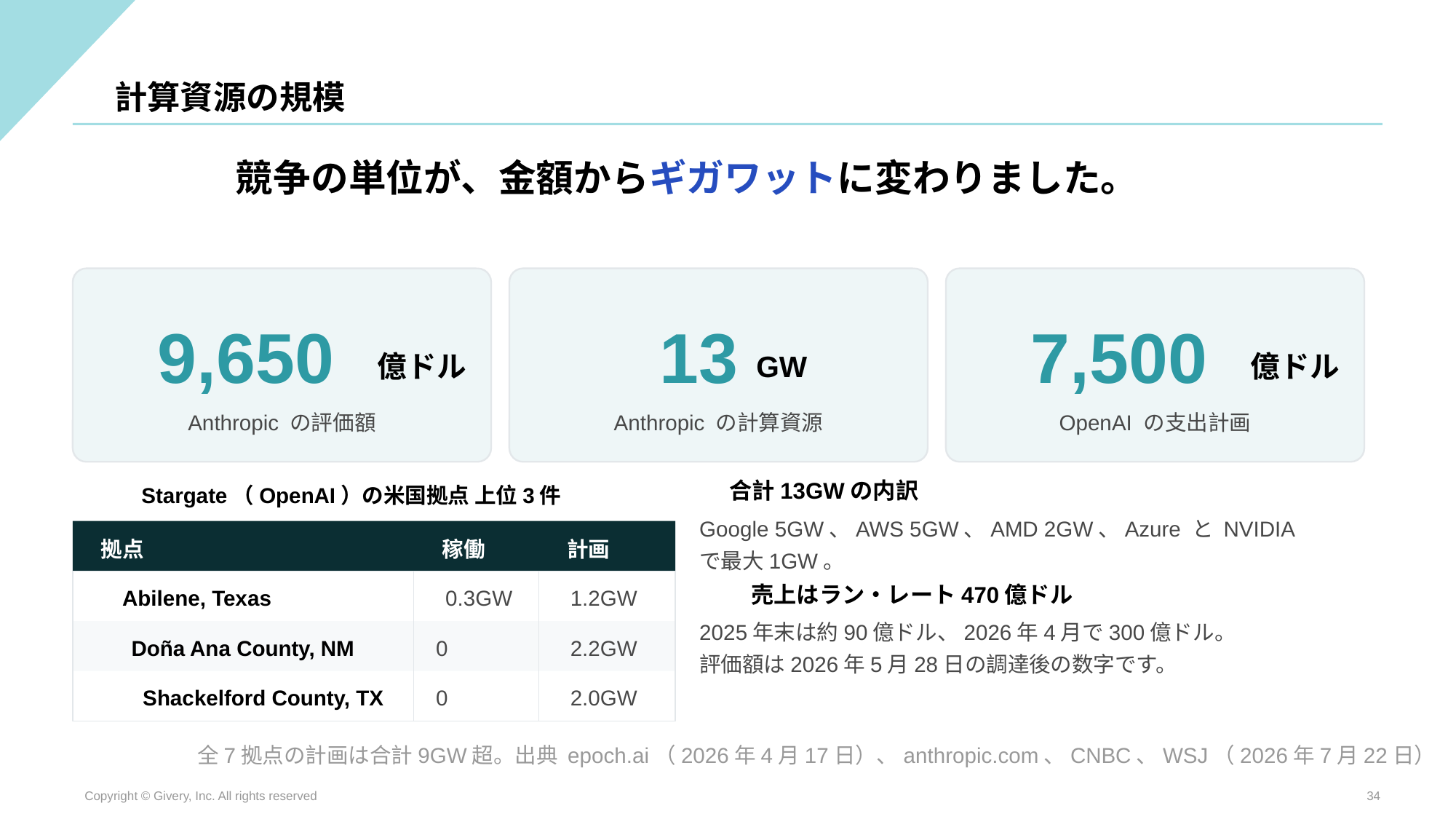

計算資源の規模

競争の単位が、金額からギガワットに変わりました。

9,650
13
7,500
億ドル
GW
億ドル
Anthropic の評価額
Anthropic の計算資源
OpenAI の支出計画
合計13GWの内訳
Stargate（OpenAI）の米国拠点 上位3件
Google 5GW、AWS 5GW、AMD 2GW、Azure と NVIDIA
で最大1GW。

拠点
稼働
計画

売上はラン・レート470億ドル
Abilene, Texas
0.3GW
1.2GW
2025年末は約90億ドル、2026年4月で300億ドル。
評価額は2026年5月28日の調達後の数字です。

Doña Ana County, NM
0
2.2GW

Shackelford County, TX
0
2.0GW
全7拠点の計画は合計9GW超。出典 epoch.ai（2026年4月17日）、anthropic.com、CNBC、WSJ（2026年7月22日）
Copyright © Givery, Inc. All rights reserved
34